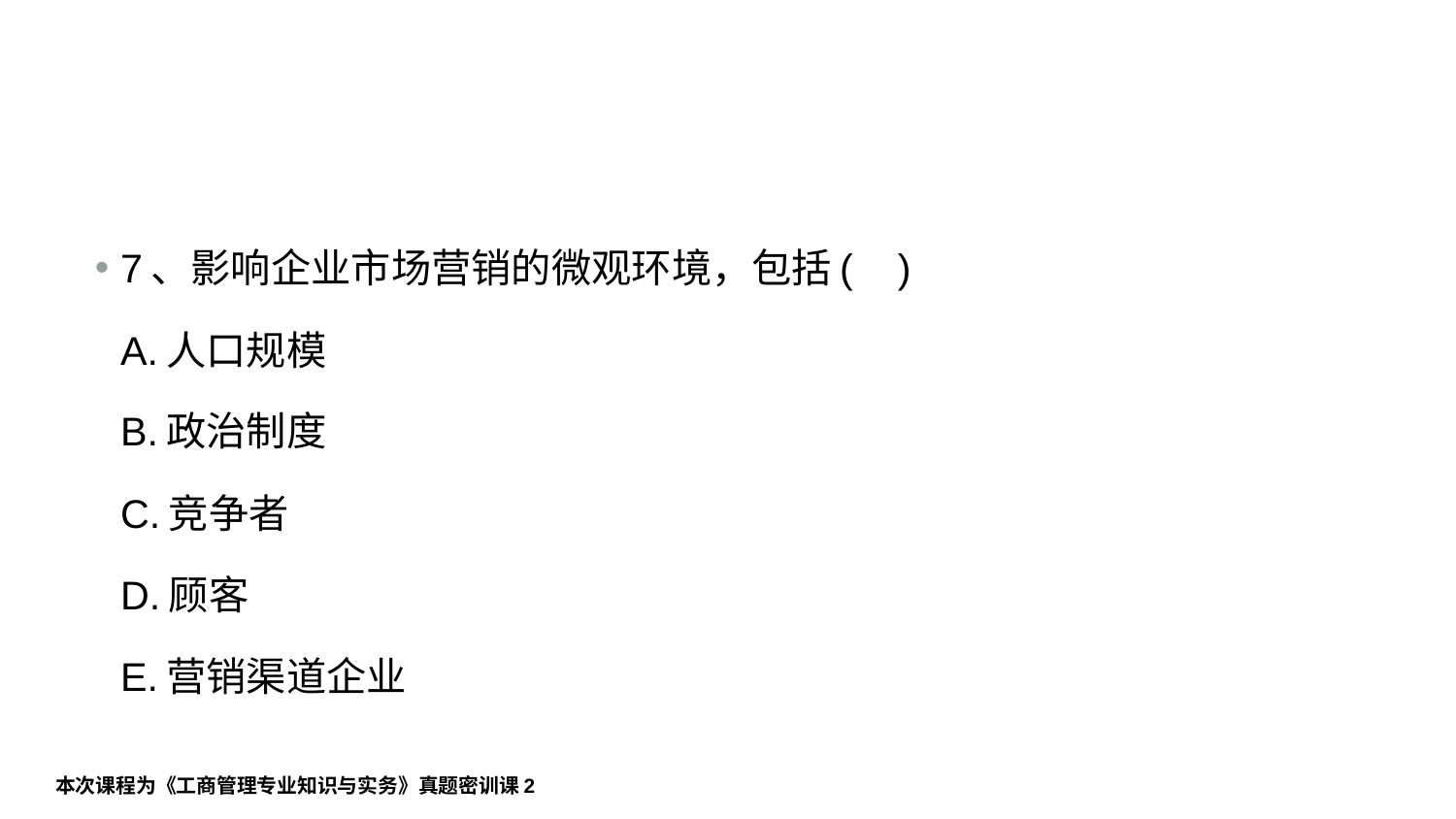

7、影响企业市场营销的微观环境，包括(    )
A.人口规模
B.政治制度
C.竞争者
D.顾客
E.营销渠道企业